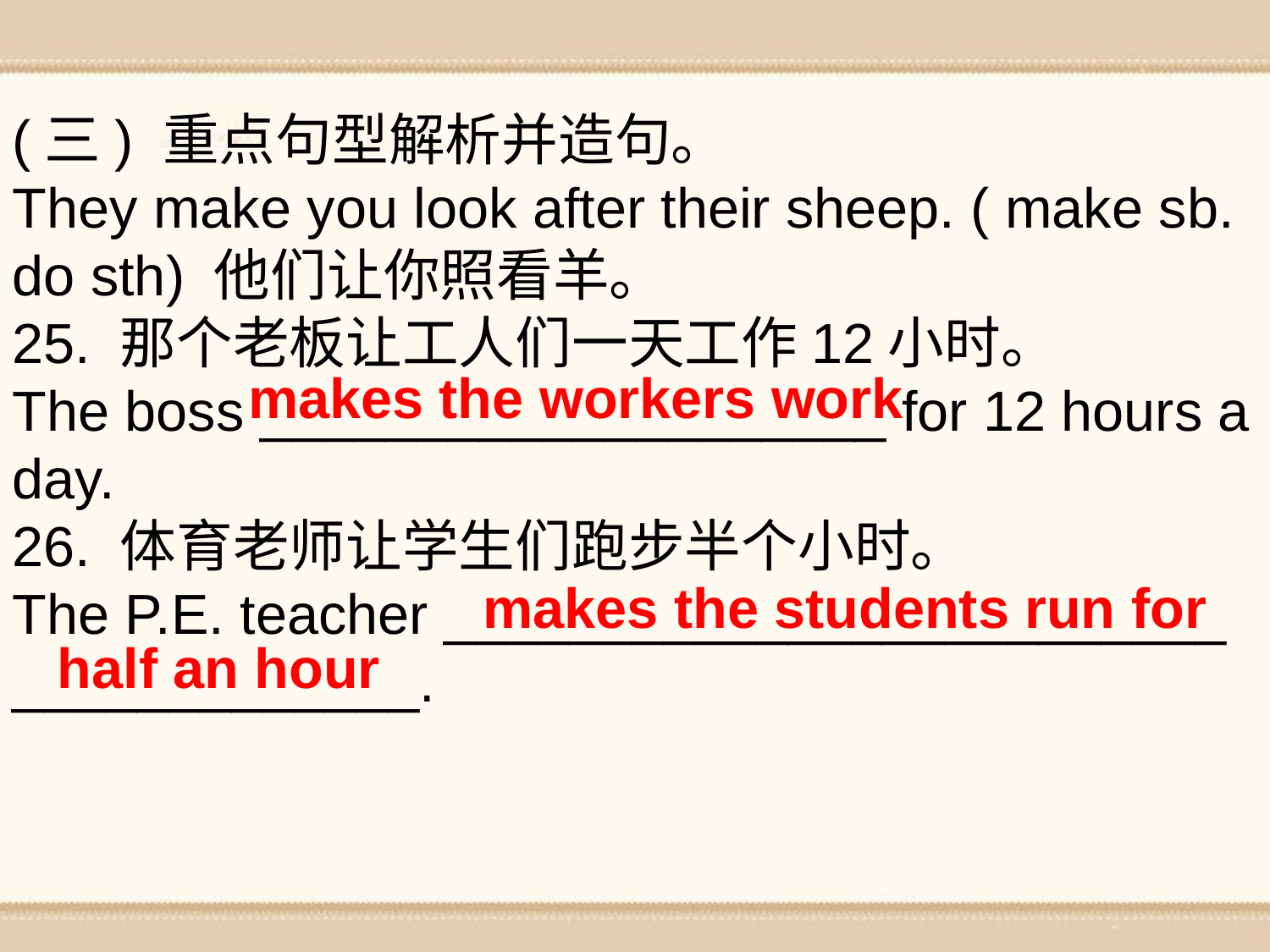

(三) 重点句型解析并造句。
They make you look after their sheep. ( make sb. do sth) 他们让你照看羊。
25. 那个老板让工人们一天工作12小时。
The boss ____________________ for 12 hours a day.
26. 体育老师让学生们跑步半个小时。
The P.E. teacher _________________________
_____________.
makes the workers work
 makes the students run for
half an hour